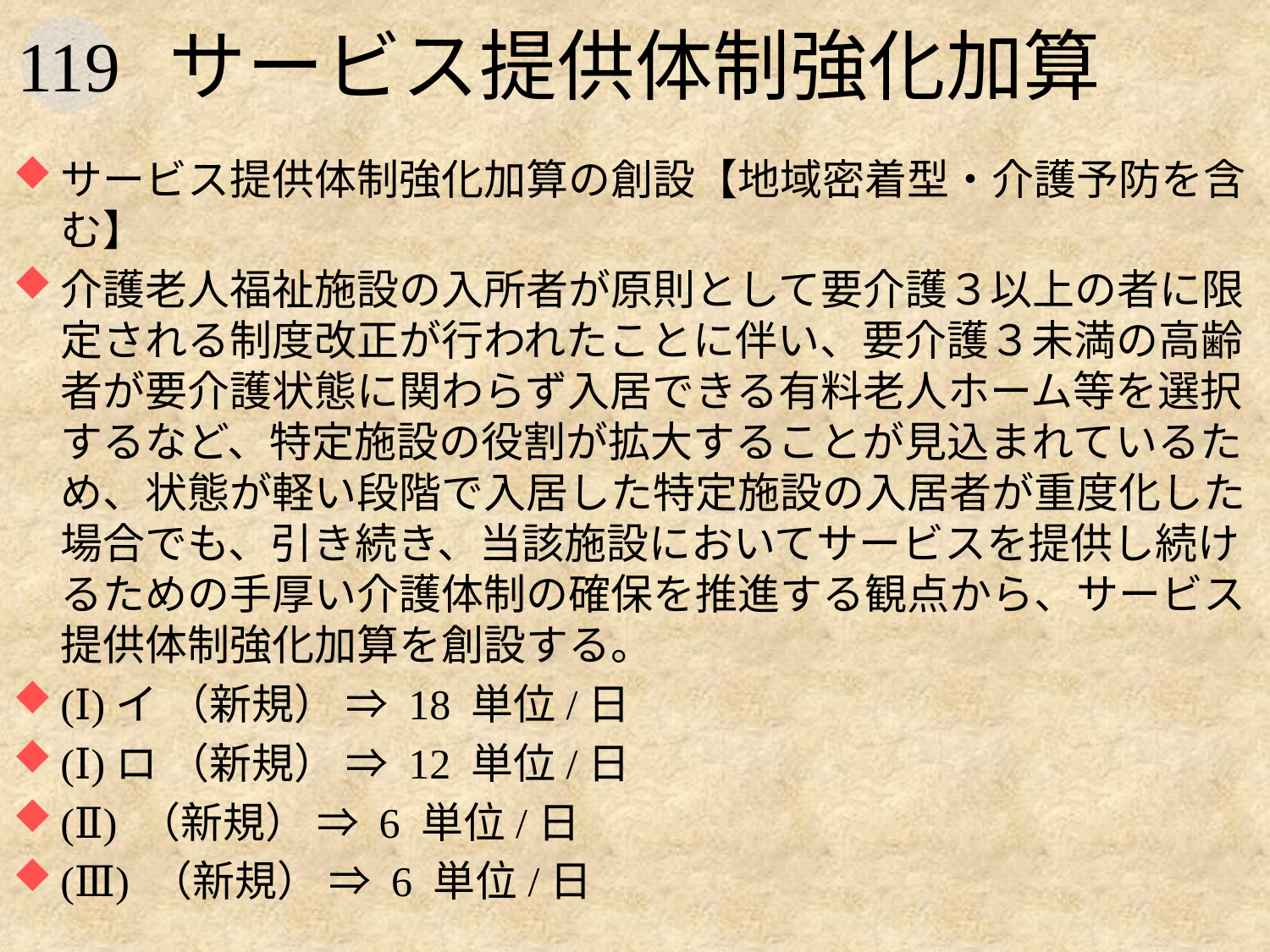

# サービス提供体制強化加算
サービス提供体制強化加算の創設【地域密着型・介護予防を含む】
介護老人福祉施設の入所者が原則として要介護３以上の者に限定される制度改正が行われたことに伴い、要介護３未満の高齢者が要介護状態に関わらず入居できる有料老人ホーム等を選択するなど、特定施設の役割が拡大することが見込まれているため、状態が軽い段階で入居した特定施設の入居者が重度化した場合でも、引き続き、当該施設においてサービスを提供し続けるための手厚い介護体制の確保を推進する観点から、サービス提供体制強化加算を創設する。
(Ⅰ)イ （新規） ⇒ 18 単位/日
(Ⅰ)ロ （新規） ⇒ 12 単位/日
(Ⅱ) （新規） ⇒ 6 単位/日
(Ⅲ) （新規） ⇒ 6 単位/日